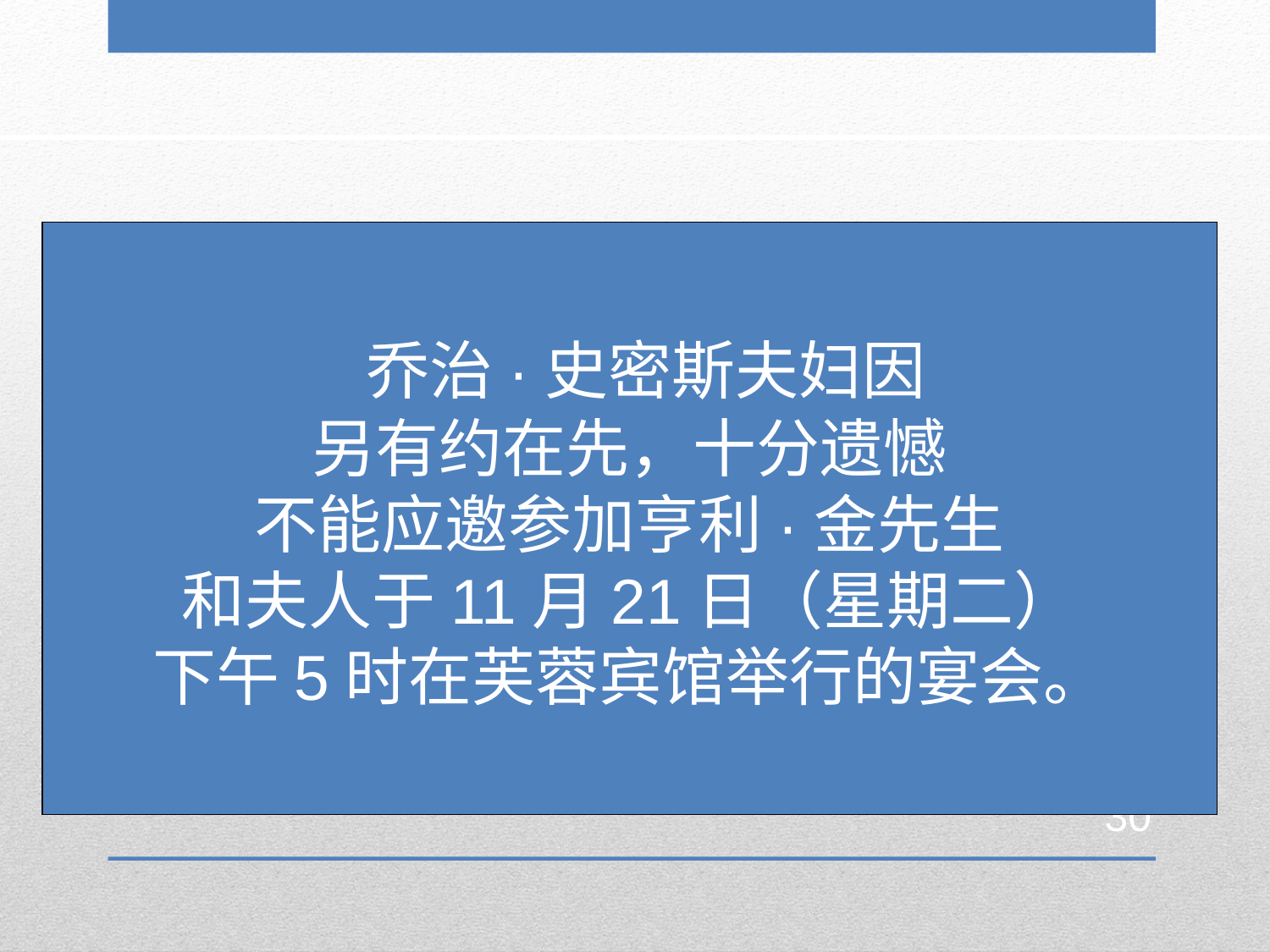

乔治·史密斯夫妇因
另有约在先，十分遗憾
不能应邀参加亨利·金先生
和夫人于11月21日（星期二）
下午5时在芙蓉宾馆举行的宴会。
30